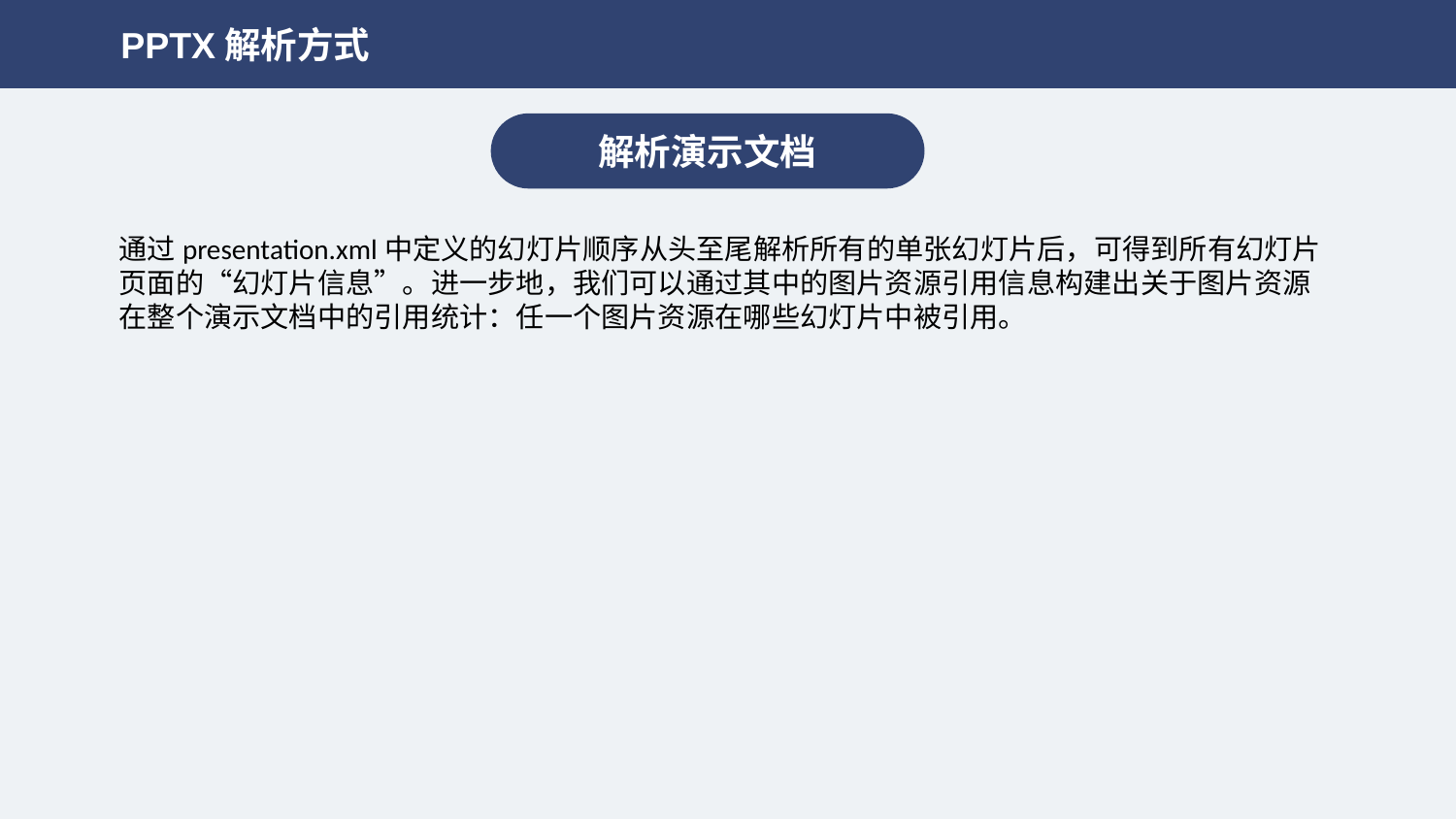

PPTX解析方式
解析演示文档
通过presentation.xml中定义的幻灯片顺序从头至尾解析所有的单张幻灯片后，可得到所有幻灯片页面的“幻灯片信息”。进一步地，我们可以通过其中的图片资源引用信息构建出关于图片资源在整个演示文档中的引用统计：任一个图片资源在哪些幻灯片中被引用。